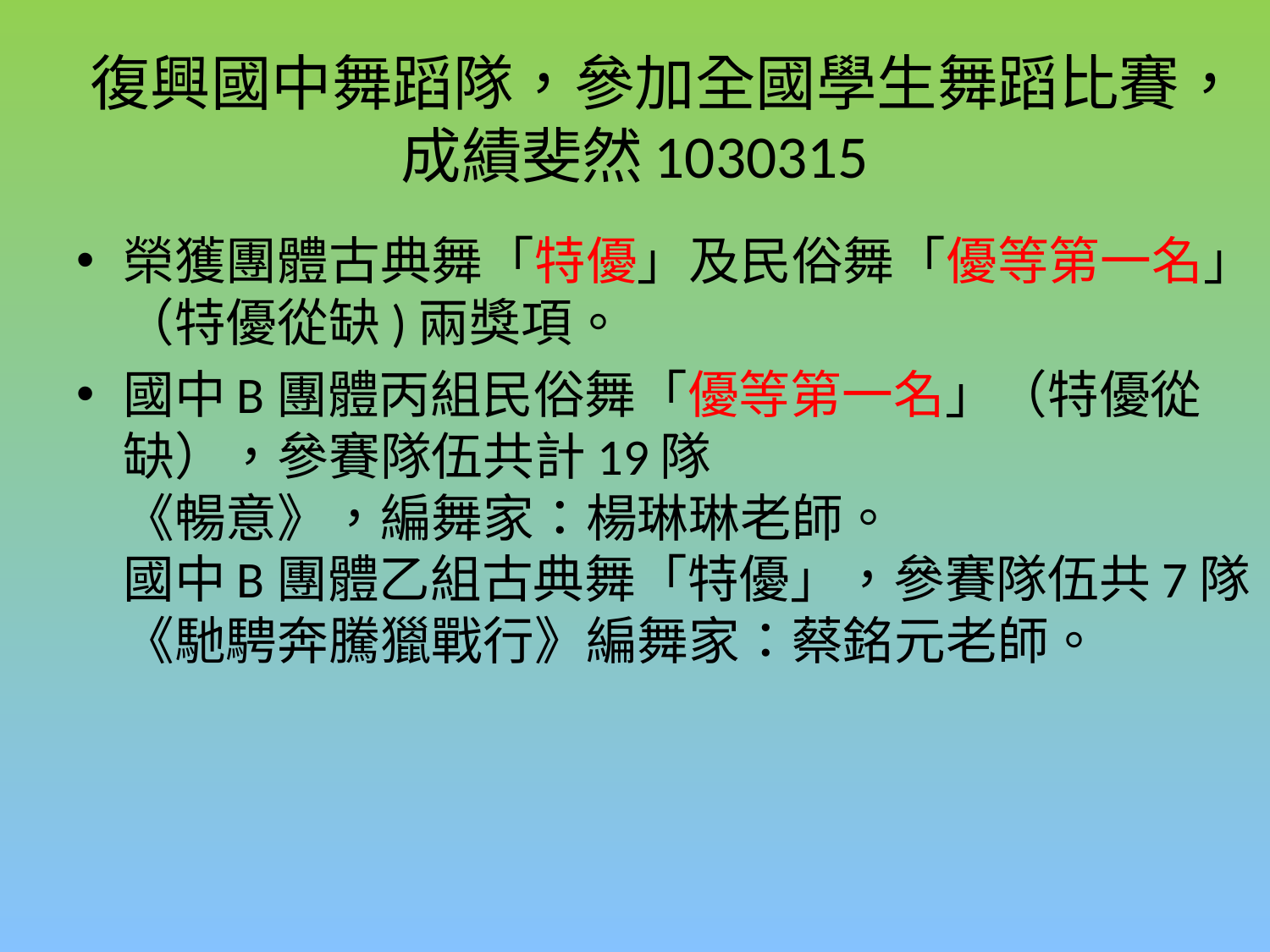

# 復興國中舞蹈隊，參加全國學生舞蹈比賽，成績斐然1030315
榮獲團體古典舞「特優」及民俗舞「優等第一名」（特優從缺)兩獎項。
國中B團體丙組民俗舞「優等第一名」（特優從缺），參賽隊伍共計19隊
《暢意》，編舞家：楊琳琳老師。
國中B團體乙組古典舞「特優」，參賽隊伍共7隊
《馳騁奔騰獵戰行》編舞家：蔡銘元老師。